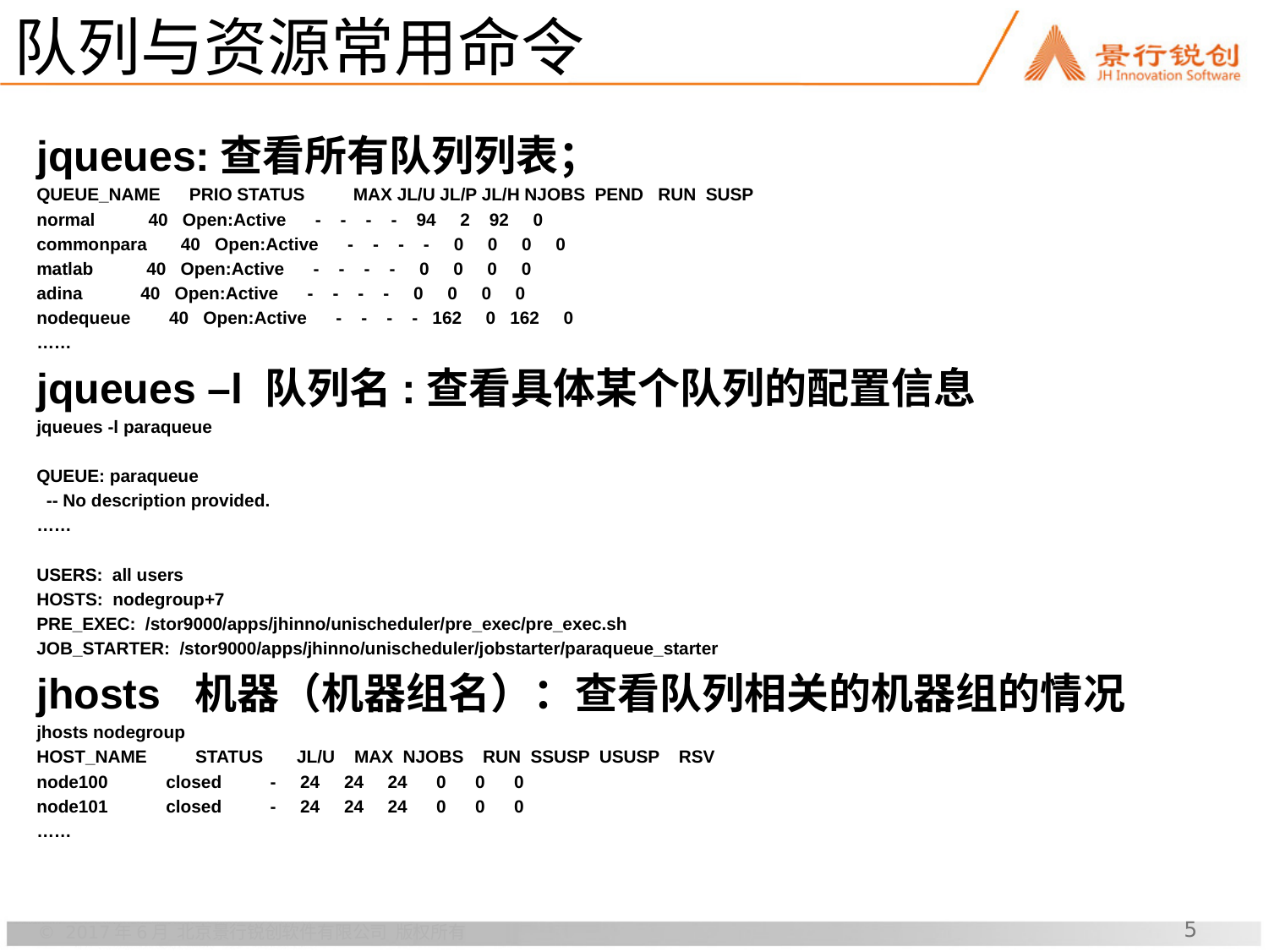

# 队列与资源常用命令
jqueues:查看所有队列列表；
QUEUE_NAME      PRIO STATUS          MAX JL/U JL/P JL/H NJOBS  PEND   RUN  SUSP
normal           40   Open:Active      -    -    -    -    94     2    92     0
commonpara       40   Open:Active      -    -    -    -     0     0     0     0
matlab           40   Open:Active      -    -    -    -     0     0     0     0
adina            40   Open:Active      -    -    -    -     0     0     0     0
nodequeue        40   Open:Active      -    -    -    -   162     0   162     0
……
jqueues –l 队列名:查看具体某个队列的配置信息
jqueues -l paraqueue

QUEUE: paraqueue
  -- No description provided.
……

USERS:  all users
HOSTS:  nodegroup+7
PRE_EXEC:  /stor9000/apps/jhinno/unischeduler/pre_exec/pre_exec.sh
JOB_STARTER:  /stor9000/apps/jhinno/unischeduler/jobstarter/paraqueue_starter
jhosts  机器（机器组名）：查看队列相关的机器组的情况
jhosts nodegroup
HOST_NAME          STATUS       JL/U    MAX  NJOBS    RUN  SSUSP  USUSP    RSV
node100            closed          -     24     24     24      0      0      0
node101            closed          -     24     24     24      0      0      0
……
©  2017年6月  北京景行锐创软件有限公司  版权所有